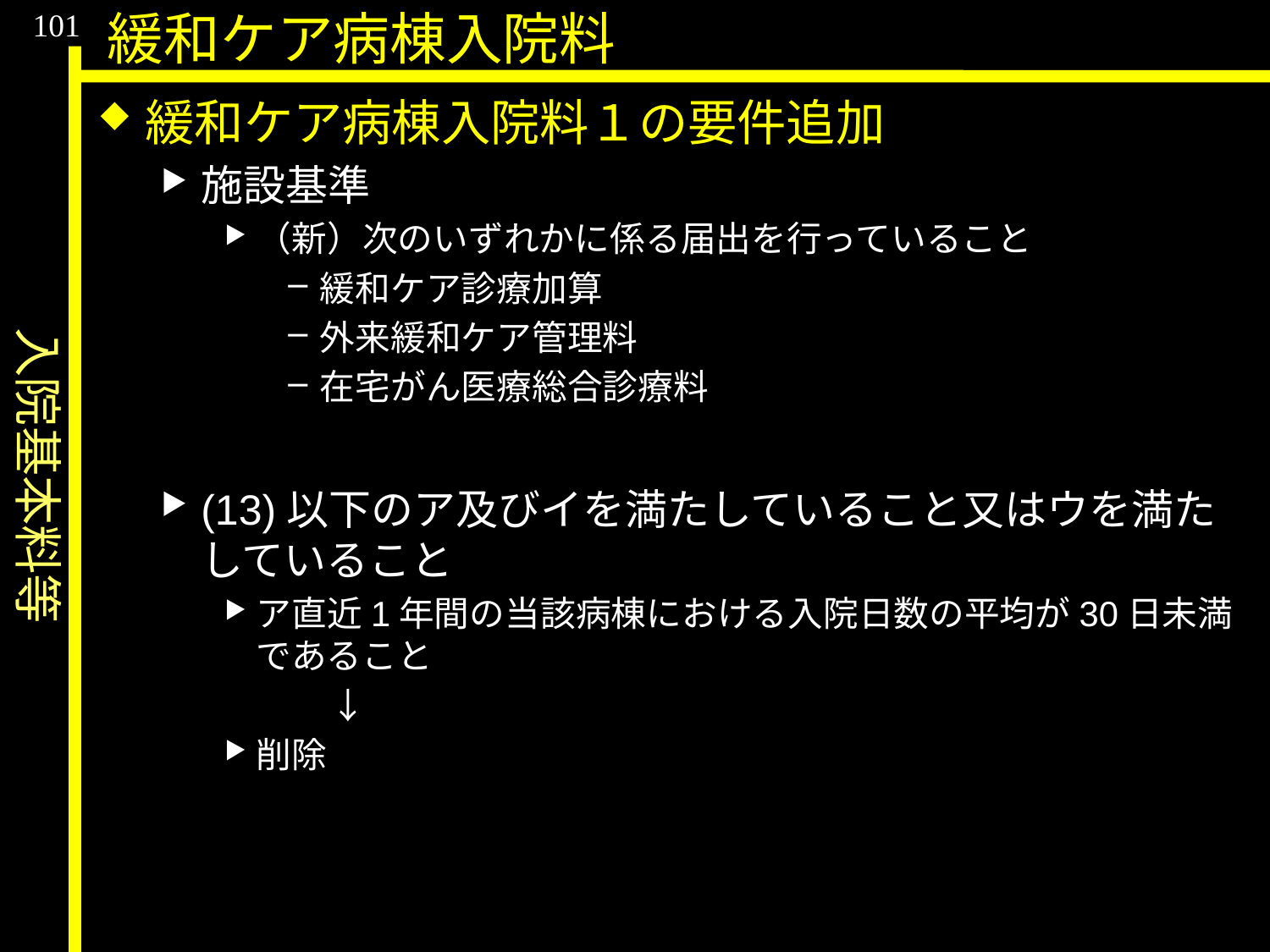

入院基本料等
101
緩和ケア病棟入院料

緩和ケア病棟入院料１の要件追加
施設基準
（新）次のいずれかに係る届出を行っていること
緩和ケア診療加算
外来緩和ケア管理料
在宅がん医療総合診療料

(13)以下のア及びイを満たしていること又はウを満たしていること
ア直近1年間の当該病棟における入院日数の平均が30日未満であること
　　　↓
削除